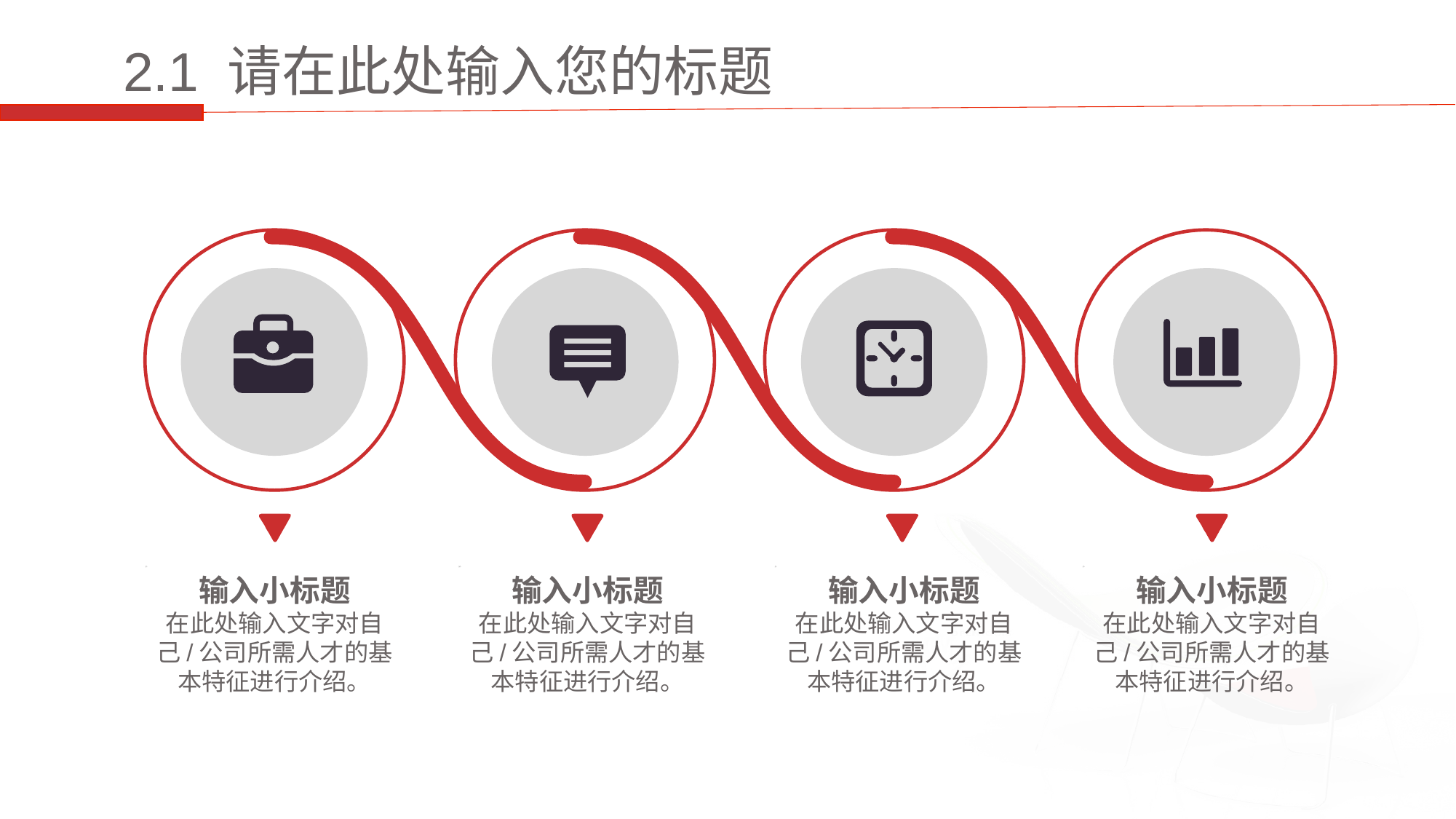

2.1 请在此处输入您的标题

输入小标题
在此处输入文字对自己/公司所需人才的基本特征进行介绍。
输入小标题
在此处输入文字对自己/公司所需人才的基本特征进行介绍。
输入小标题
在此处输入文字对自己/公司所需人才的基本特征进行介绍。
输入小标题
在此处输入文字对自己/公司所需人才的基本特征进行介绍。